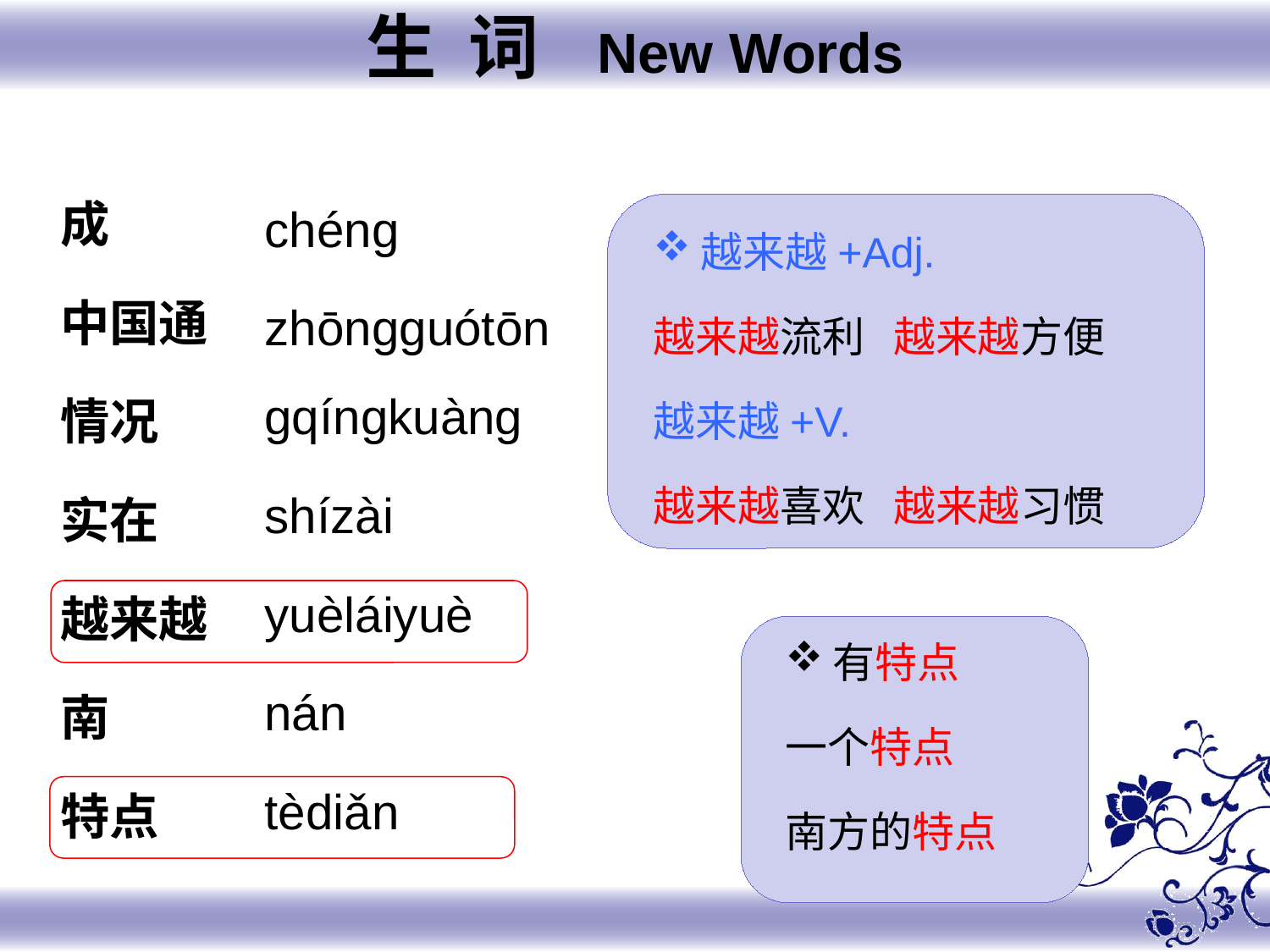

生  词   New Words
成
中国通
情况
实在
越来越
南
特点
chénɡ
zhōnɡɡuótōnɡqínɡkuànɡ
shízài
yuèláiyuè
nán
tèdiǎn
越来越+Adj.
越来越流利   越来越方便
越来越+V.
越来越喜欢   越来越习惯

有特点
一个特点
南方的特点